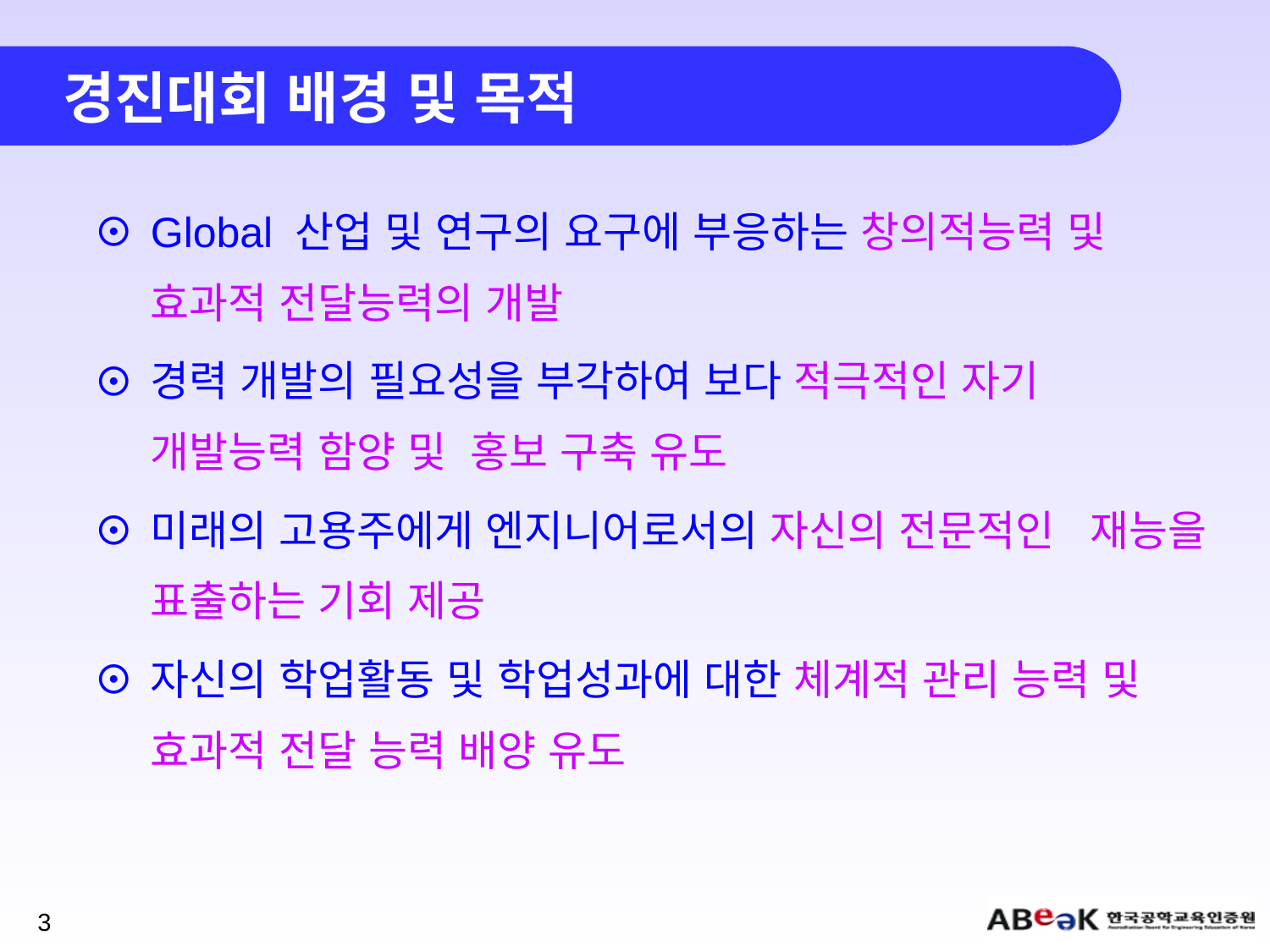

# 경진대회 배경 및 목적
Global 산업 및 연구의 요구에 부응하는 창의적능력 및 효과적 전달능력의 개발
경력 개발의 필요성을 부각하여 보다 적극적인 자기    개발능력 함양 및  홍보 구축 유도
미래의 고용주에게 엔지니어로서의 자신의 전문적인   재능을 표출하는 기회 제공
자신의 학업활동 및 학업성과에 대한 체계적 관리 능력 및 효과적 전달 능력 배양 유도

3